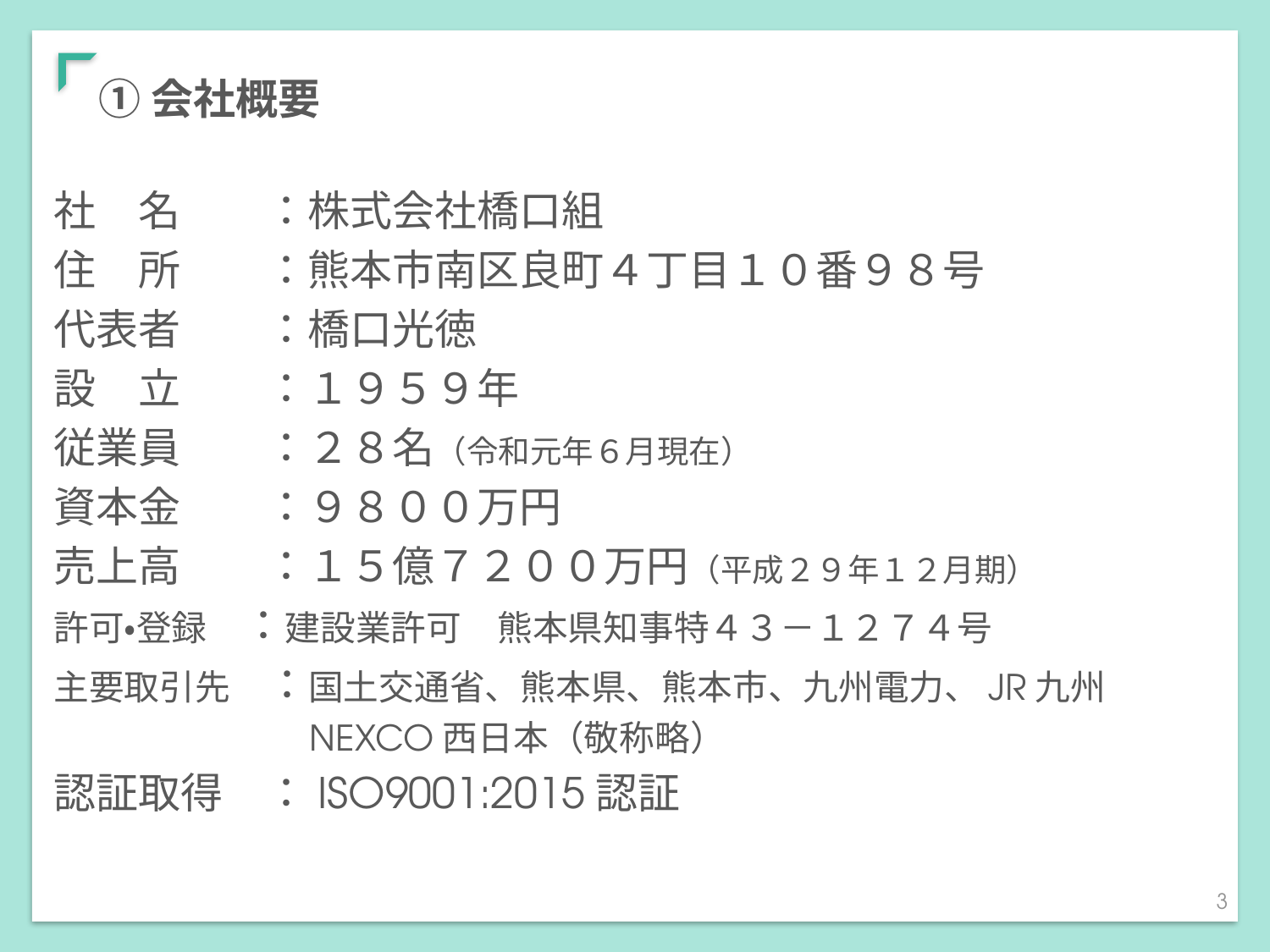

# ①会社概要
社　名　　：株式会社橋口組
住　所　　：熊本市南区良町４丁目１０番９８号
代表者　　：橋口光徳
設　立　　：１９５９年
従業員　　：２８名（令和元年６月現在）
資本金　　：９８００万円
売上高　　：１５億７２００万円（平成２９年１２月期）
許可・登録　：建設業許可　熊本県知事特４３－１２７４号
主要取引先　：国土交通省、熊本県、熊本市、九州電力、JR九州
　　　　　　　NEXCO西日本（敬称略）
認証取得　：ISO9001:2015認証
3